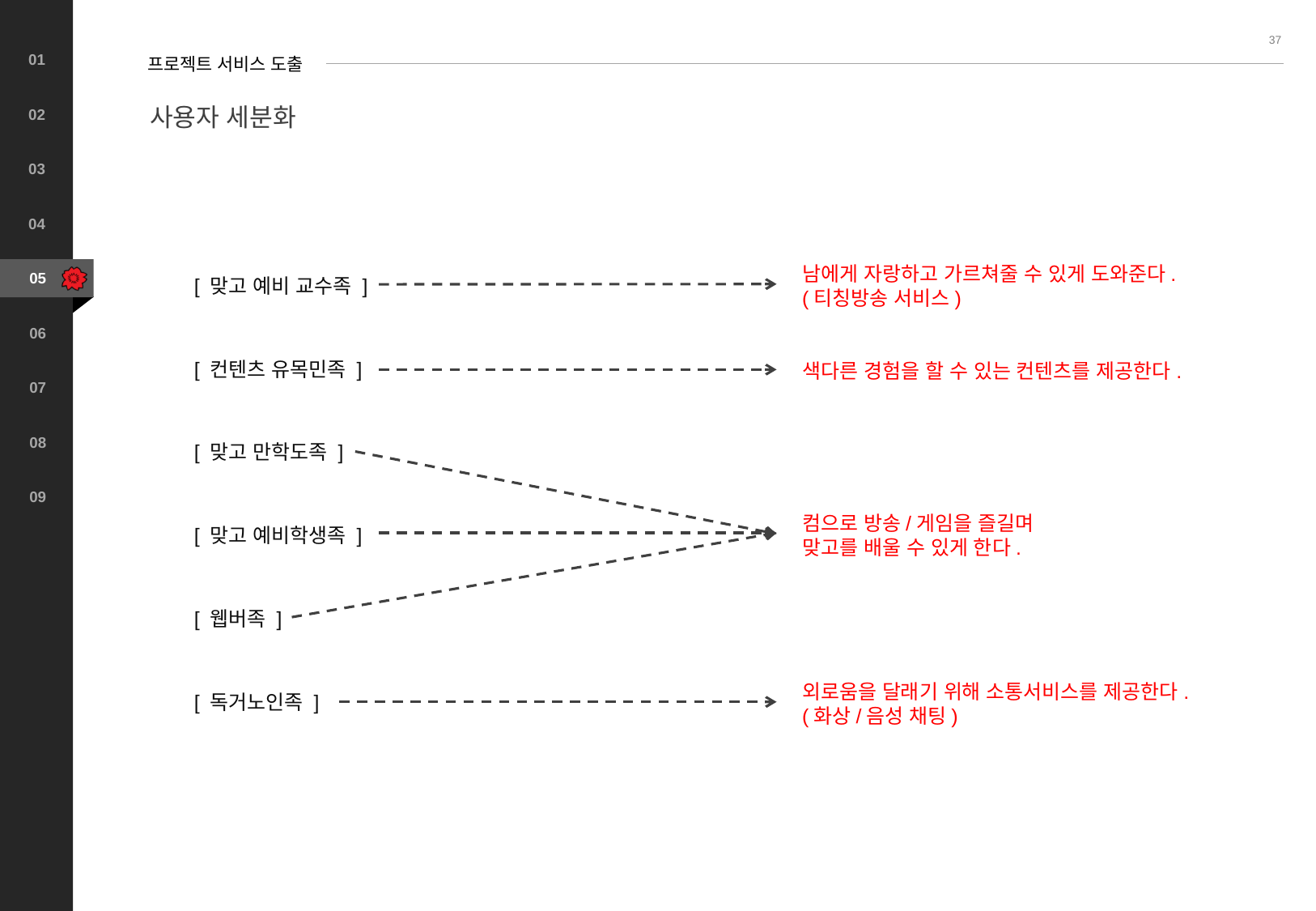

37
프로젝트 서비스 도출
사용자 세분화
남에게 자랑하고 가르쳐줄 수 있게 도와준다.
(티칭방송 서비스)
[ 맞고 예비 교수족 ]
[ 컨텐츠 유목민족 ]
색다른 경험을 할 수 있는 컨텐츠를 제공한다.
[ 맞고 만학도족 ]
컴으로 방송/게임을 즐길며
맞고를 배울 수 있게 한다.
[ 맞고 예비학생족 ]
[ 웹버족 ]
외로움을 달래기 위해 소통서비스를 제공한다. (화상/음성 채팅)
[ 독거노인족 ]